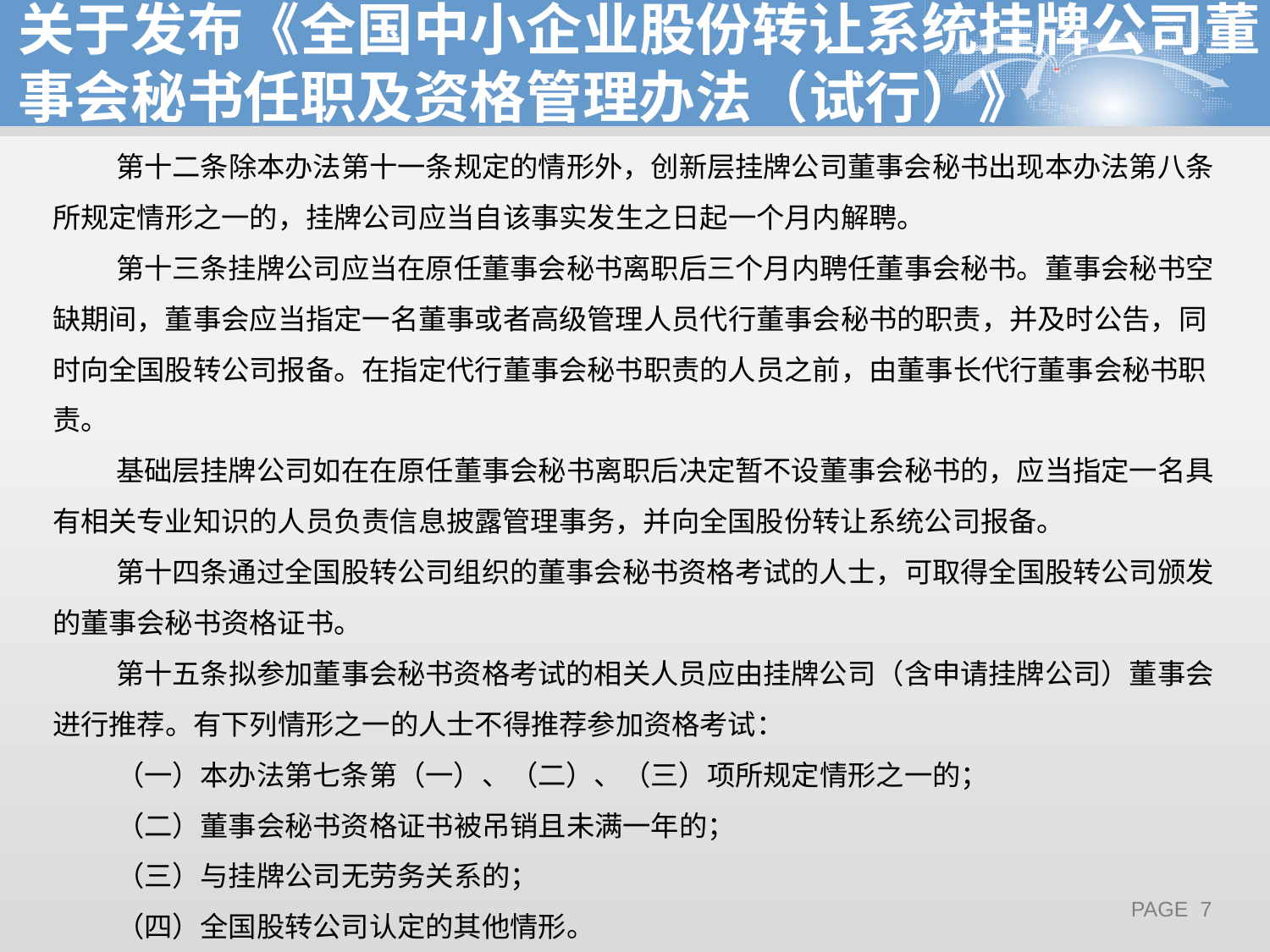

关于发布《全国中小企业股份转让系统挂牌公司董事会秘书任职及资格管理办法（试行）》
第十二条除本办法第十一条规定的情形外，创新层挂牌公司董事会秘书出现本办法第八条所规定情形之一的，挂牌公司应当自该事实发生之日起一个月内解聘。
第十三条挂牌公司应当在原任董事会秘书离职后三个月内聘任董事会秘书。董事会秘书空缺期间，董事会应当指定一名董事或者高级管理人员代行董事会秘书的职责，并及时公告，同时向全国股转公司报备。在指定代行董事会秘书职责的人员之前，由董事长代行董事会秘书职责。
基础层挂牌公司如在在原任董事会秘书离职后决定暂不设董事会秘书的，应当指定一名具有相关专业知识的人员负责信息披露管理事务，并向全国股份转让系统公司报备。
第十四条通过全国股转公司组织的董事会秘书资格考试的人士，可取得全国股转公司颁发的董事会秘书资格证书。
第十五条拟参加董事会秘书资格考试的相关人员应由挂牌公司（含申请挂牌公司）董事会进行推荐。有下列情形之一的人士不得推荐参加资格考试：
（一）本办法第七条第（一）、（二）、（三）项所规定情形之一的；
（二）董事会秘书资格证书被吊销且未满一年的；
（三）与挂牌公司无劳务关系的；
（四）全国股转公司认定的其他情形。